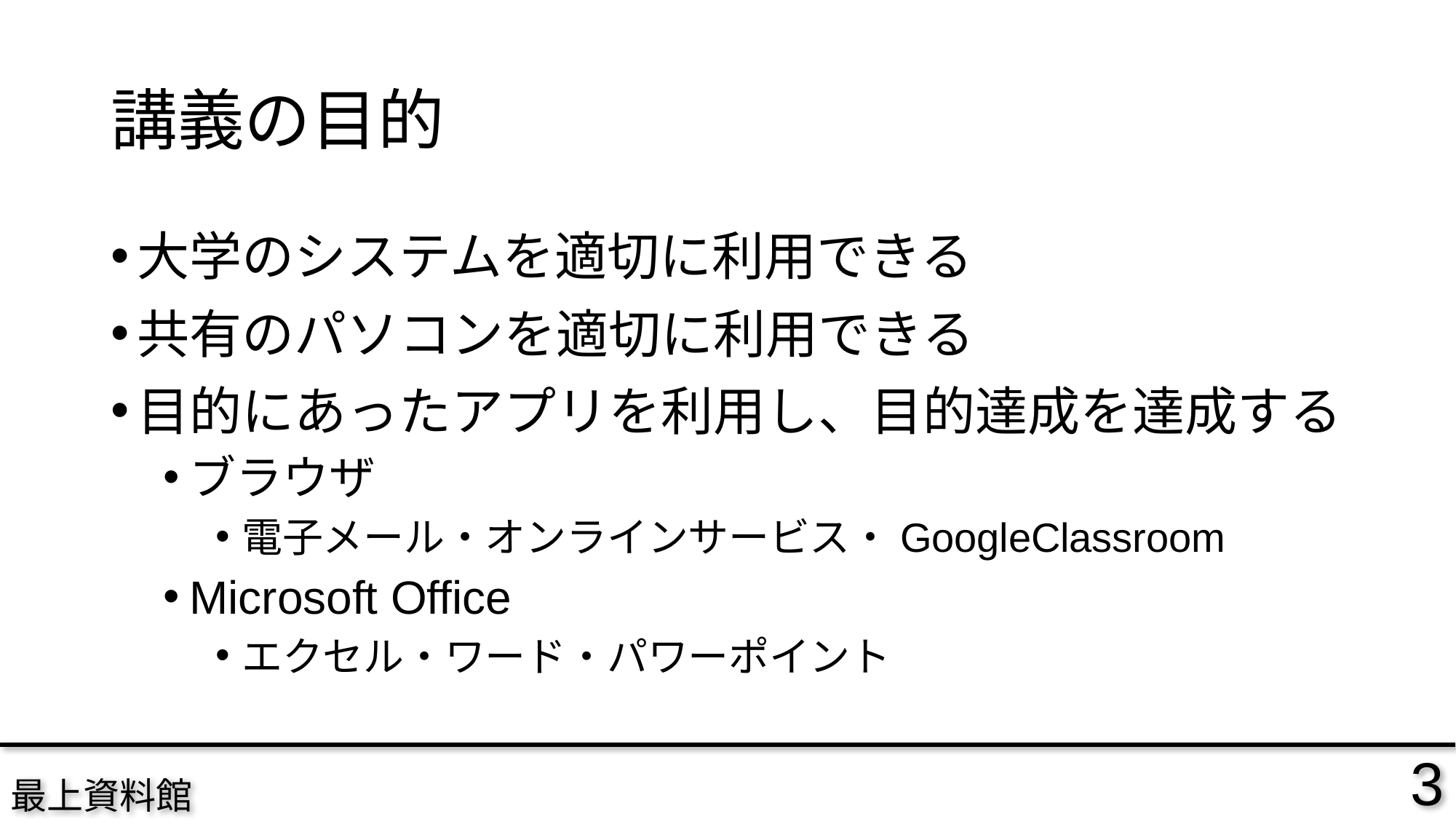

# 講義の目的
大学のシステムを適切に利用できる
共有のパソコンを適切に利用できる
目的にあったアプリを利用し、目的達成を達成する
ブラウザ
電子メール・オンラインサービス・GoogleClassroom
Microsoft Office
エクセル・ワード・パワーポイント